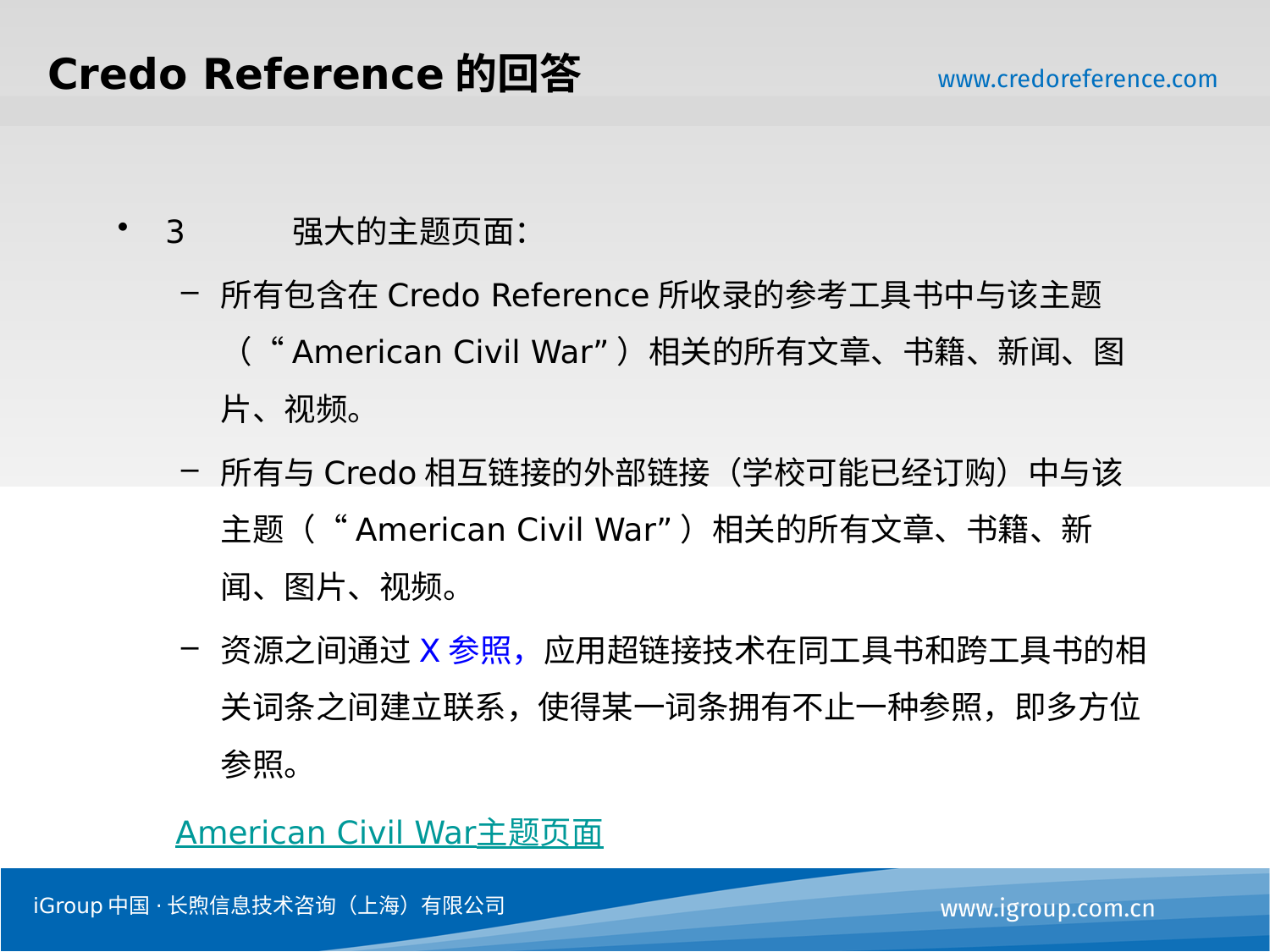

# Credo Reference的回答
www.credoreference.com
3	强大的主题页面：
所有包含在Credo Reference所收录的参考工具书中与该主题（“American Civil War”）相关的所有文章、书籍、新闻、图片、视频。
所有与Credo相互链接的外部链接（学校可能已经订购）中与该主题（“American Civil War”）相关的所有文章、书籍、新闻、图片、视频。
资源之间通过X参照，应用超链接技术在同工具书和跨工具书的相关词条之间建立联系，使得某一词条拥有不止一种参照，即多方位参照。
	 American Civil War主题页面